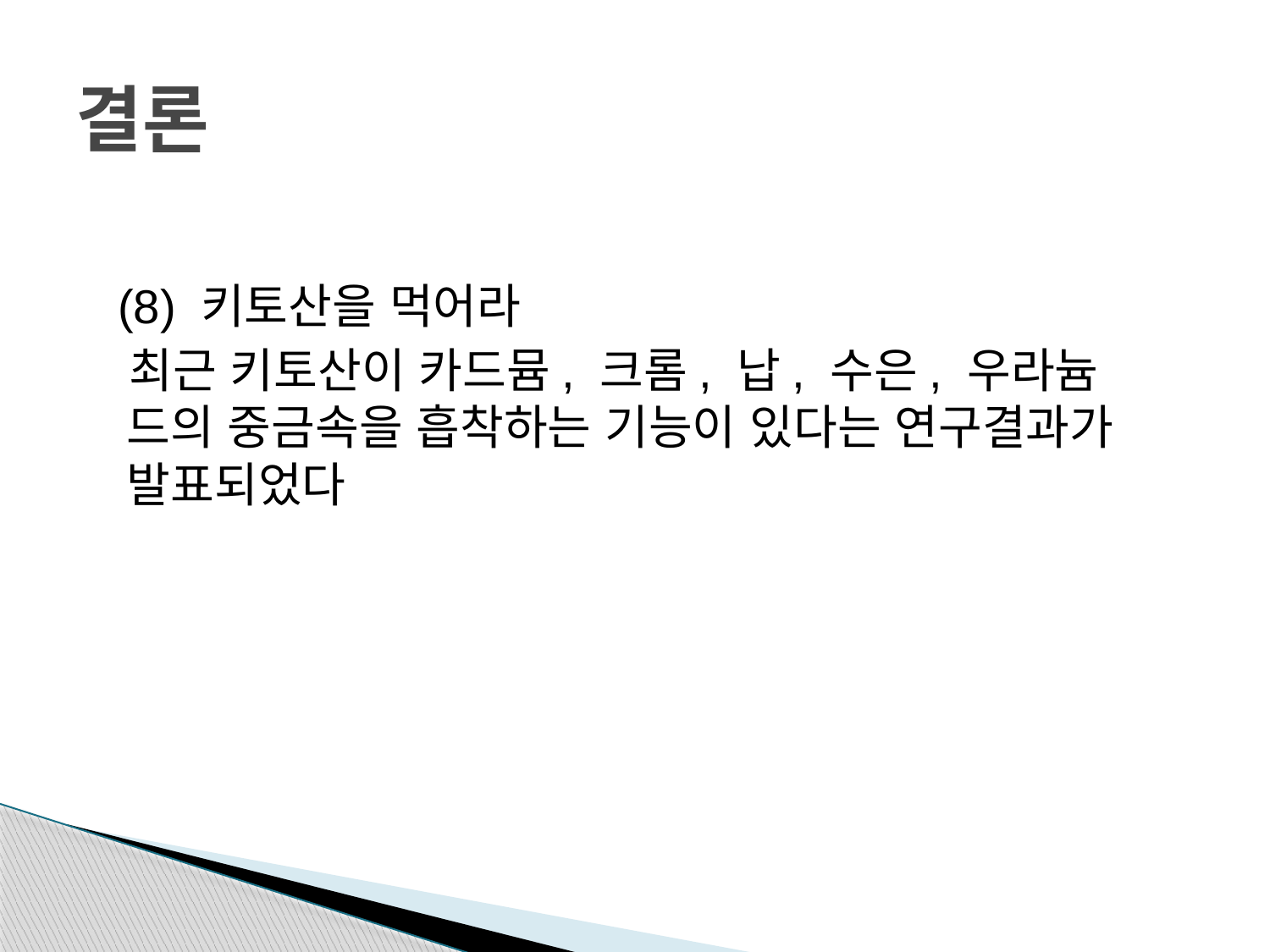

# 결론

  (8) 키토산을 먹어라
  최근 키토산이 카드뮴, 크롬, 납, 수은, 우라늄 드의 중금속을 흡착하는 기능이 있다는 연구결과가 발표되었다